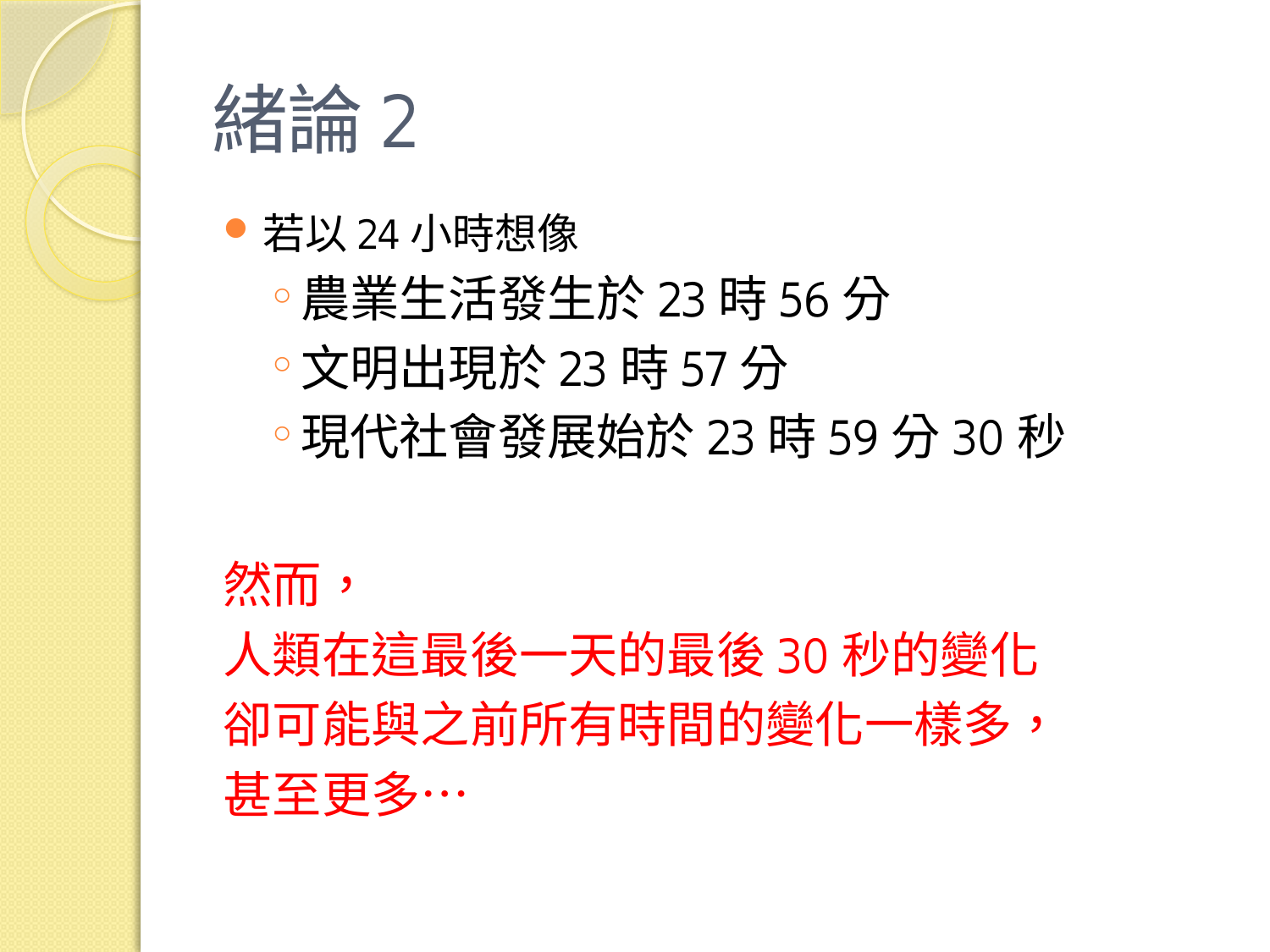

# 緒論2
若以24小時想像
農業生活發生於23時56分
文明出現於23時57分
現代社會發展始於23時59分30秒

然而，
人類在這最後一天的最後30秒的變化
卻可能與之前所有時間的變化一樣多，
甚至更多…